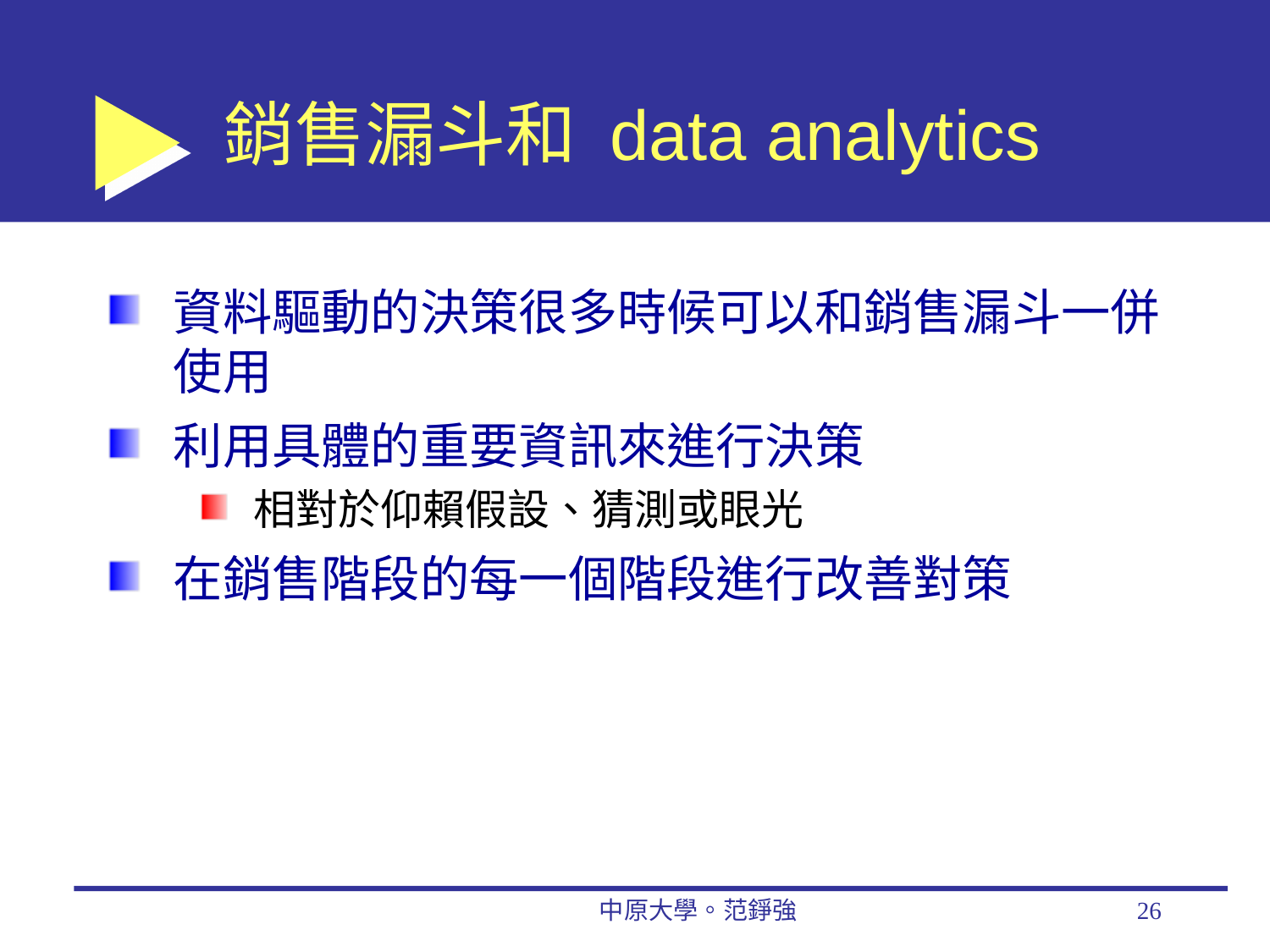

# 銷售漏斗和 data analytics
資料驅動的決策很多時候可以和銷售漏斗一併使用
利用具體的重要資訊來進行決策
相對於仰賴假設、猜測或眼光
在銷售階段的每一個階段進行改善對策
中原大學。范錚強
26